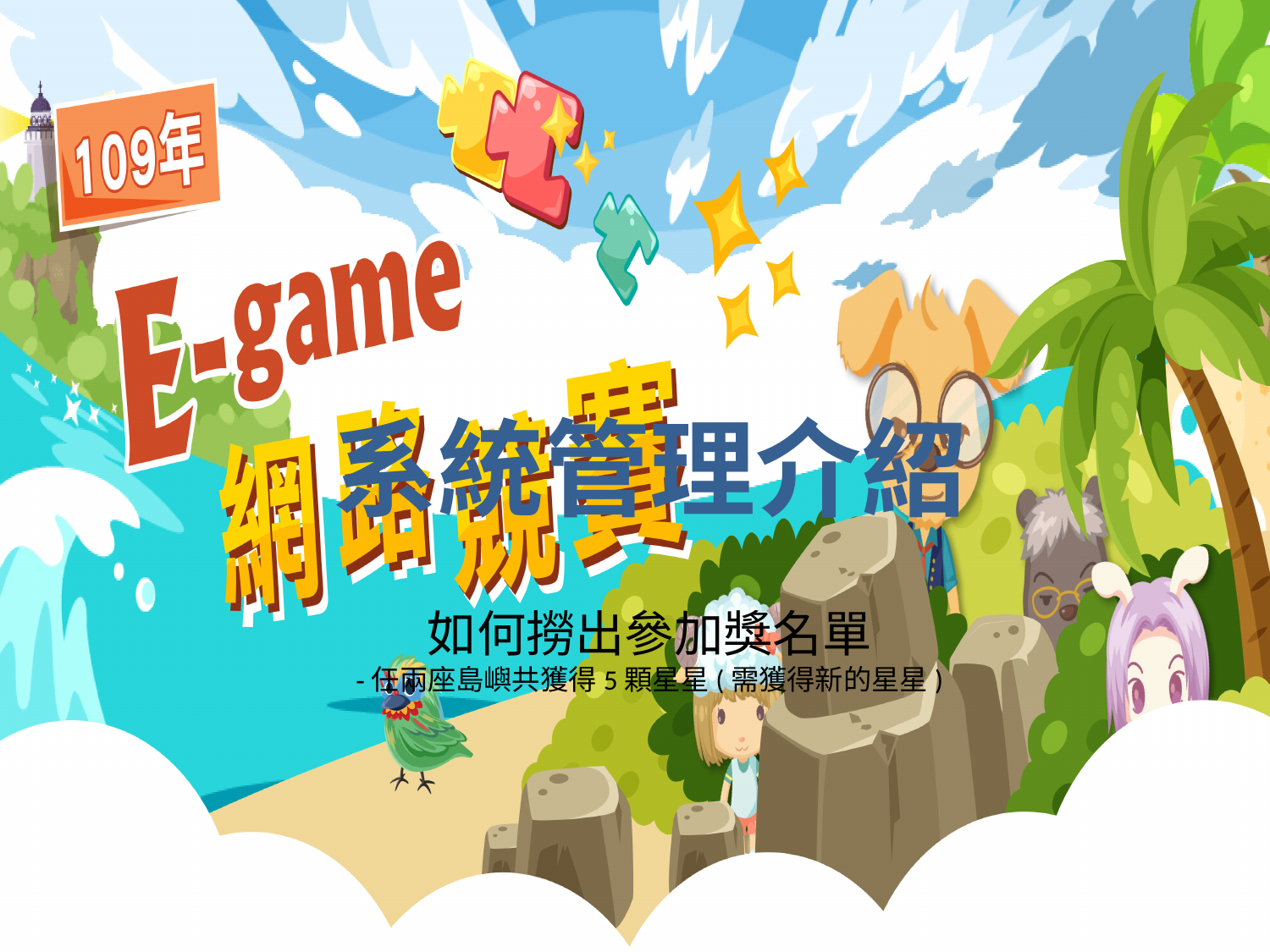

系統管理介紹
如何撈出參加獎名單
-任兩座島嶼共獲得5顆星星(需獲得新的星星)